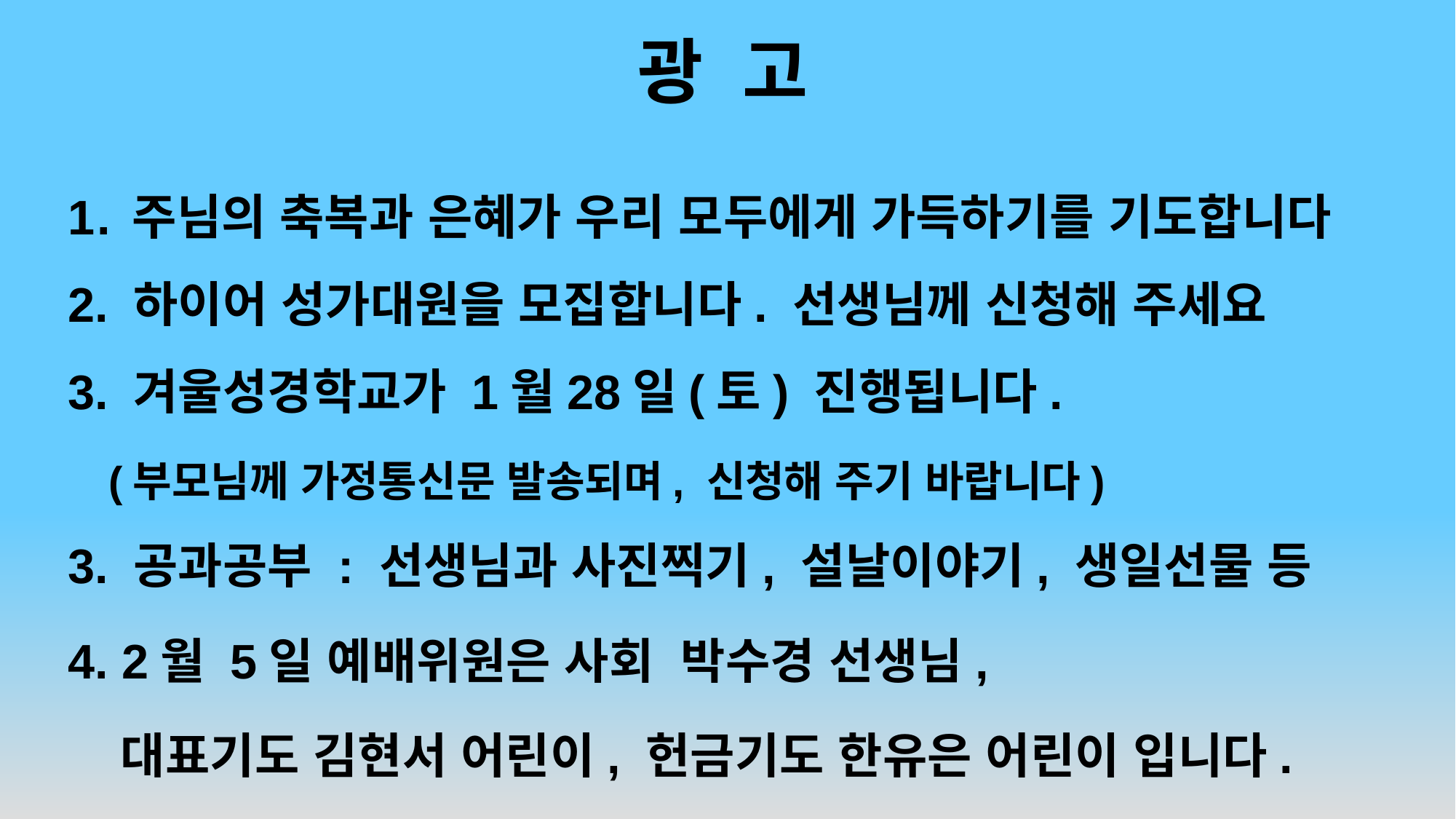

# 광  고
주님의 축복과 은혜가 우리 모두에게 가득하기를 기도합니다
2. 하이어 성가대원을 모집합니다. 선생님께 신청해 주세요
3. 겨울성경학교가 1월28일(토) 진행됩니다.
   (부모님께 가정통신문 발송되며, 신청해 주기 바랍니다)
3. 공과공부 : 선생님과 사진찍기, 설날이야기, 생일선물 등
4. 2월 5일 예배위원은 사회  박수경 선생님,
   대표기도 김현서 어린이, 헌금기도 한유은 어린이 입니다.